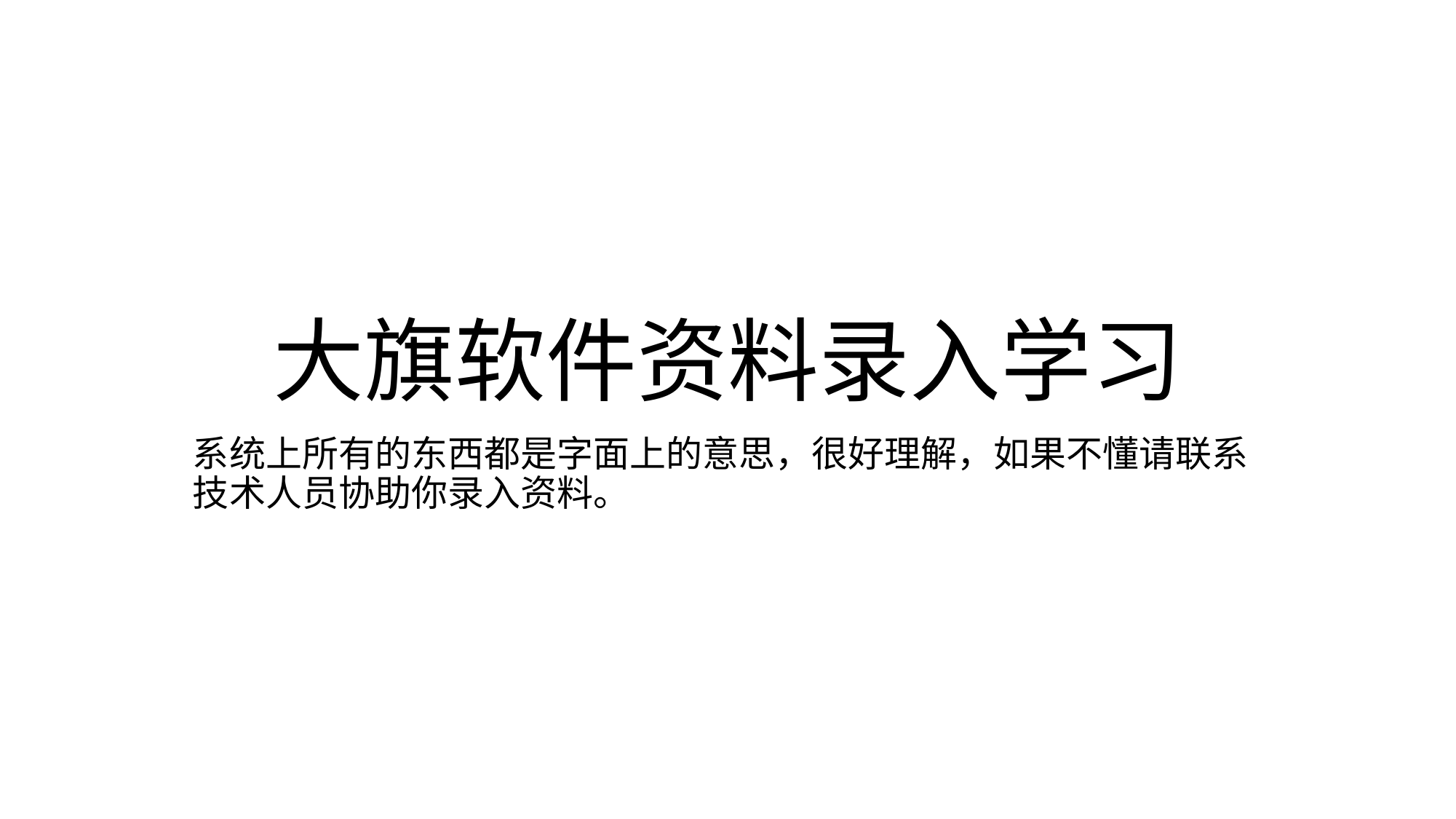

# 大旗软件资料录入学习
系统上所有的东西都是字面上的意思，很好理解，如果不懂请联系技术人员协助你录入资料。